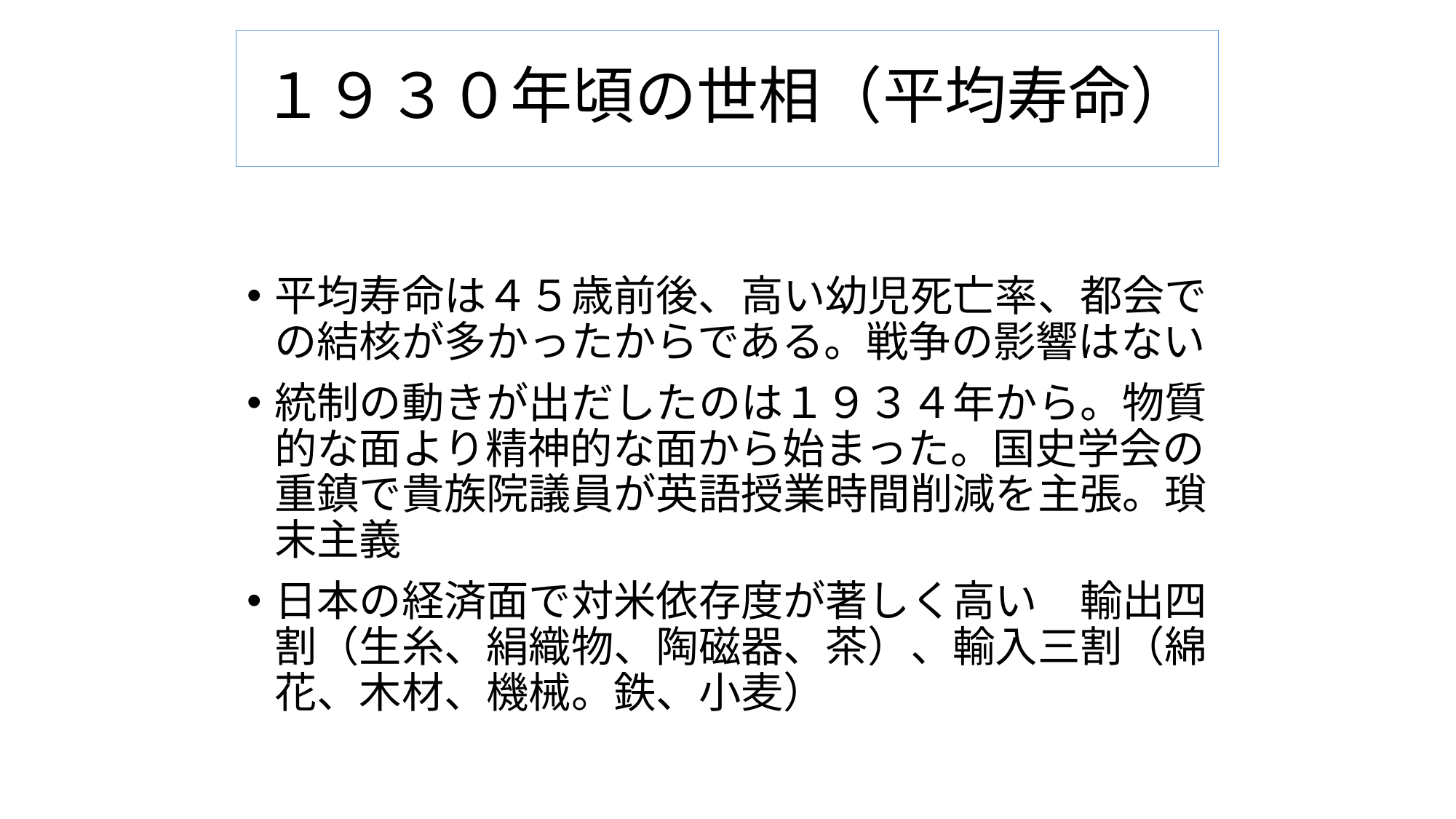

# １９３０年頃の世相（平均寿命）
平均寿命は４５歳前後、高い幼児死亡率、都会での結核が多かったからである。戦争の影響はない
統制の動きが出だしたのは１９３４年から。物質的な面より精神的な面から始まった。国史学会の重鎮で貴族院議員が英語授業時間削減を主張。瑣末主義
日本の経済面で対米依存度が著しく高い　輸出四割（生糸、絹織物、陶磁器、茶）、輸入三割（綿花、木材、機械。鉄、小麦）